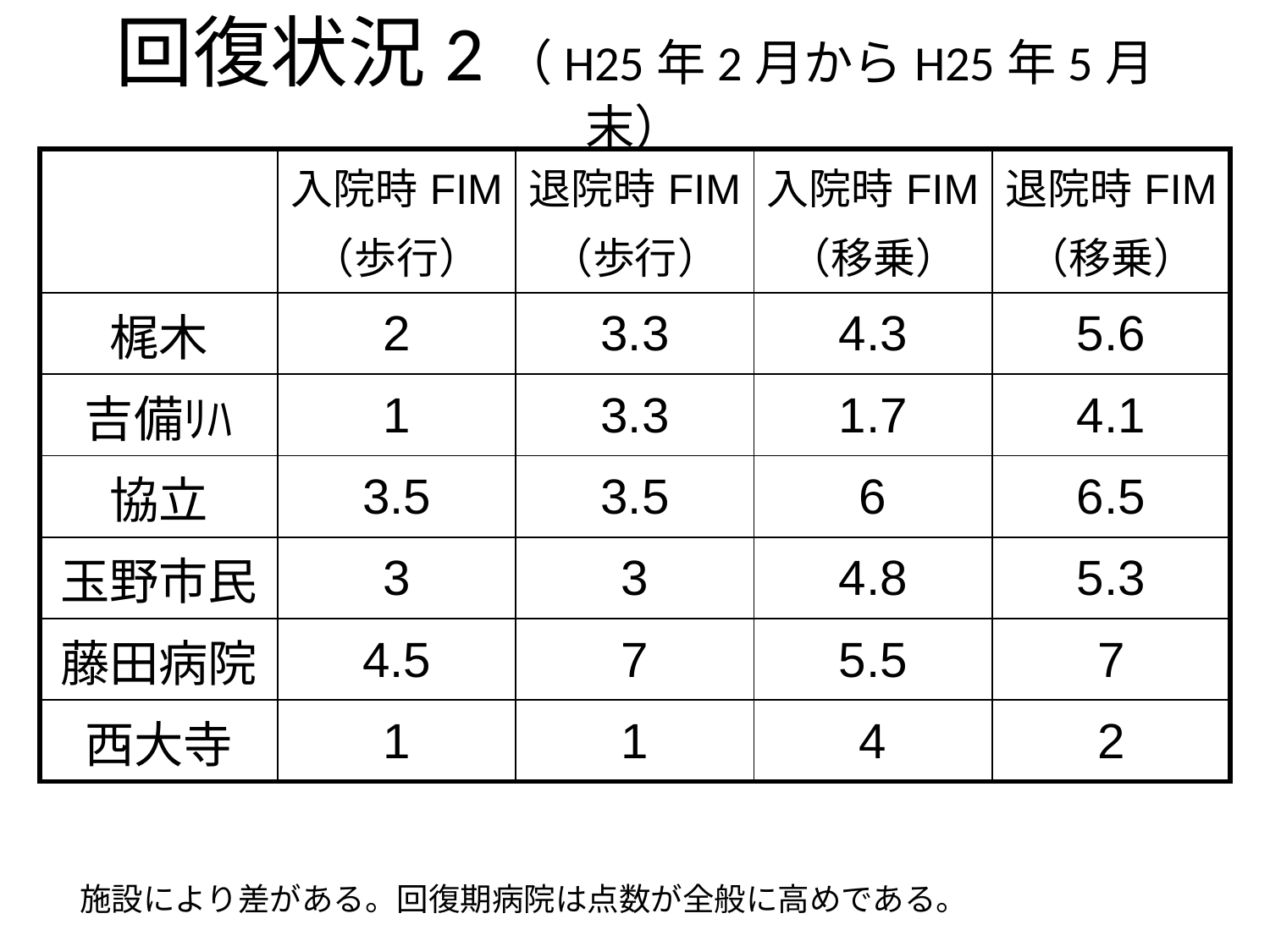

# 回復状況2（H25年2月からH25年5月末）
|  | 入院時FIM （歩行） | 退院時FIM （歩行） | 入院時FIM （移乗） | 退院時FIM （移乗） |
| --- | --- | --- | --- | --- |
| 梶木 | 2 | 3.3 | 4.3 | 5.6 |
| 吉備ﾘﾊ | 1 | 3.3 | 1.7 | 4.1 |
| 協立 | 3.5 | 3.5 | 6 | 6.5 |
| 玉野市民 | 3 | 3 | 4.8 | 5.3 |
| 藤田病院 | 4.5 | 7 | 5.5 | 7 |
| 西大寺 | 1 | 1 | 4 | 2 |
施設により差がある。回復期病院は点数が全般に高めである。